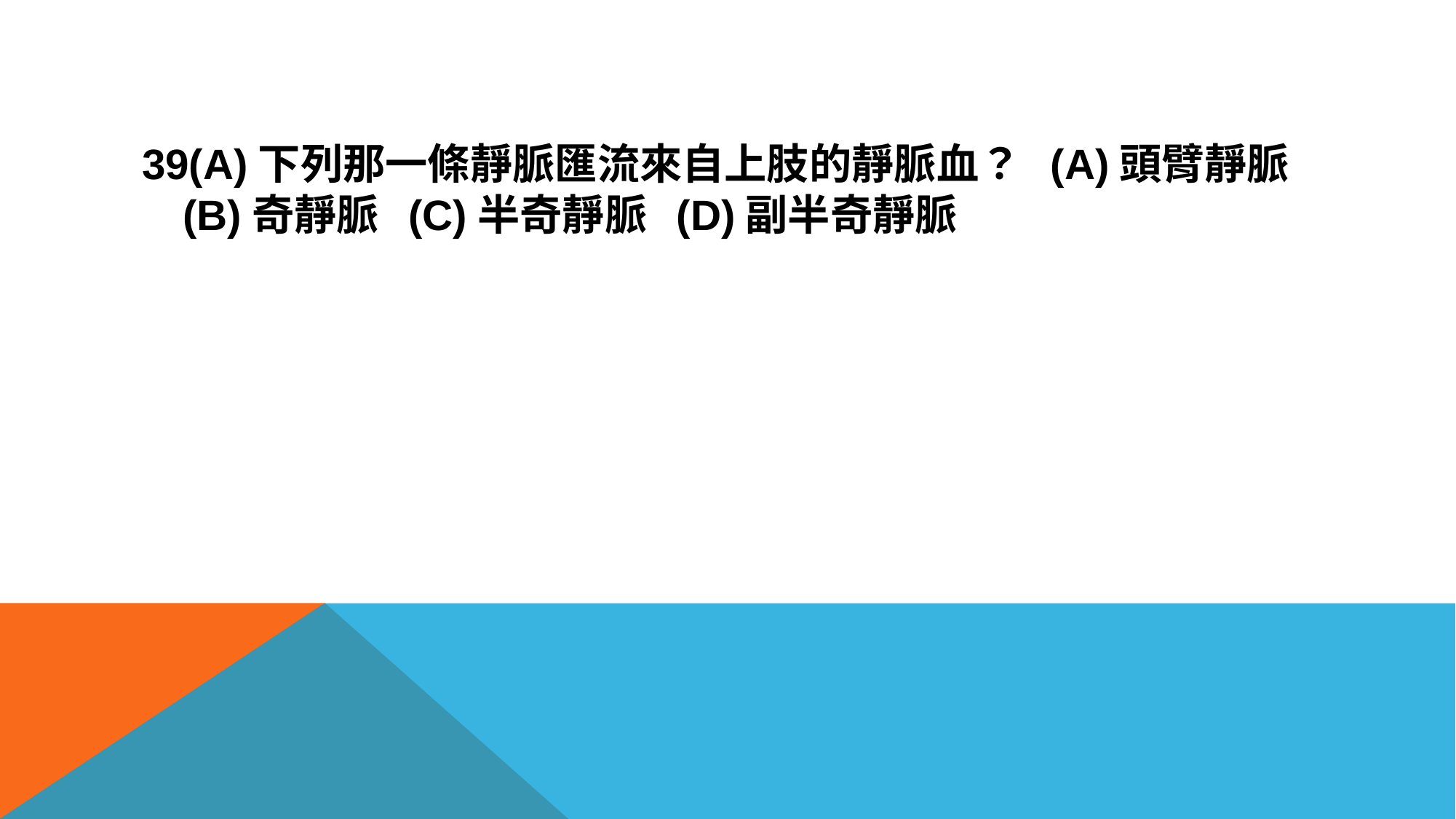

#
39(A)下列那一條靜脈匯流來自上肢的靜脈血？  (A)頭臂靜脈  (B)奇靜脈  (C)半奇靜脈  (D)副半奇靜脈